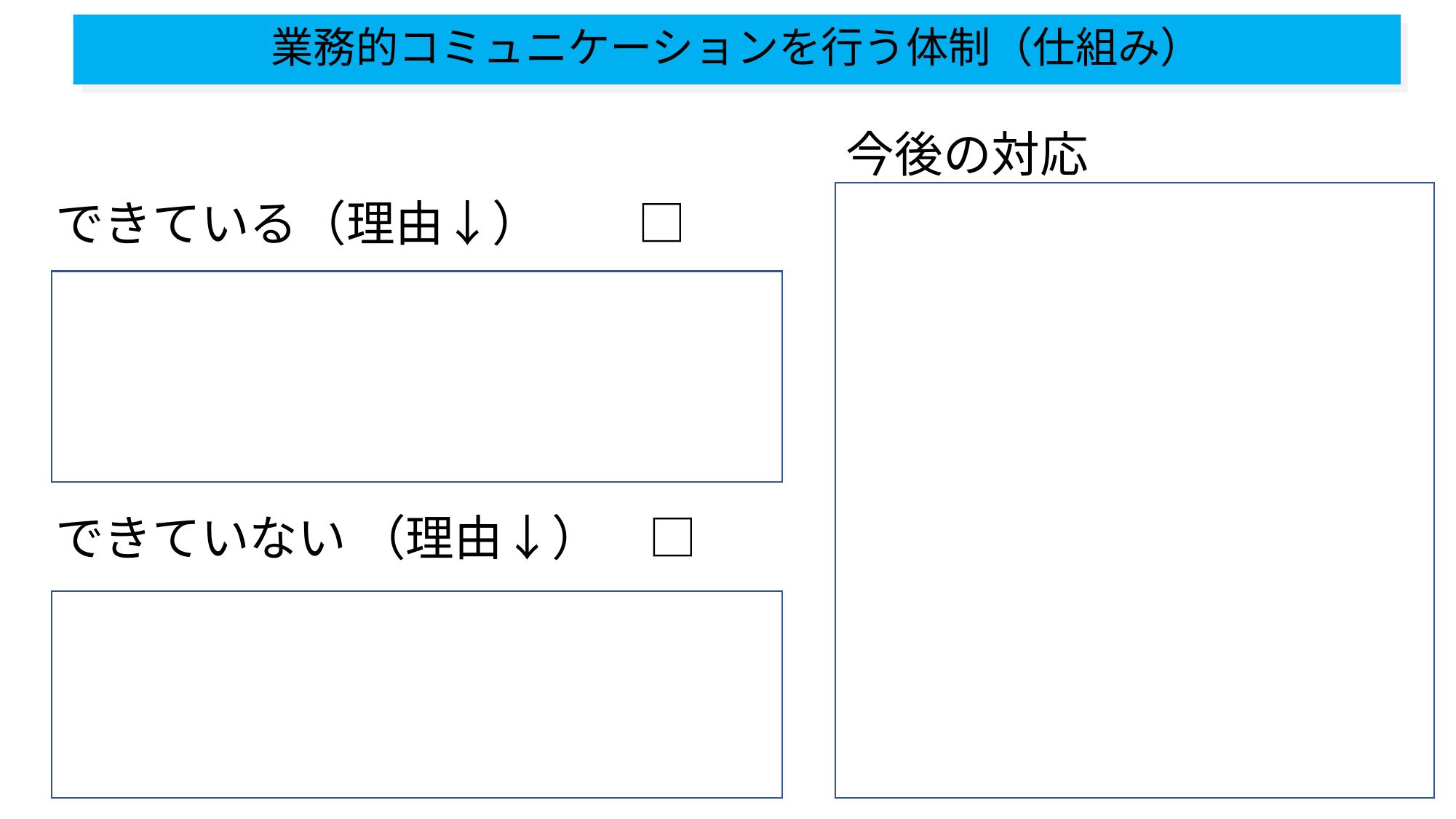

# 業務的コミュニケーションを行う体制（仕組み）
今後の対応

できている（理由↓）　　□

できていない （理由↓）　□